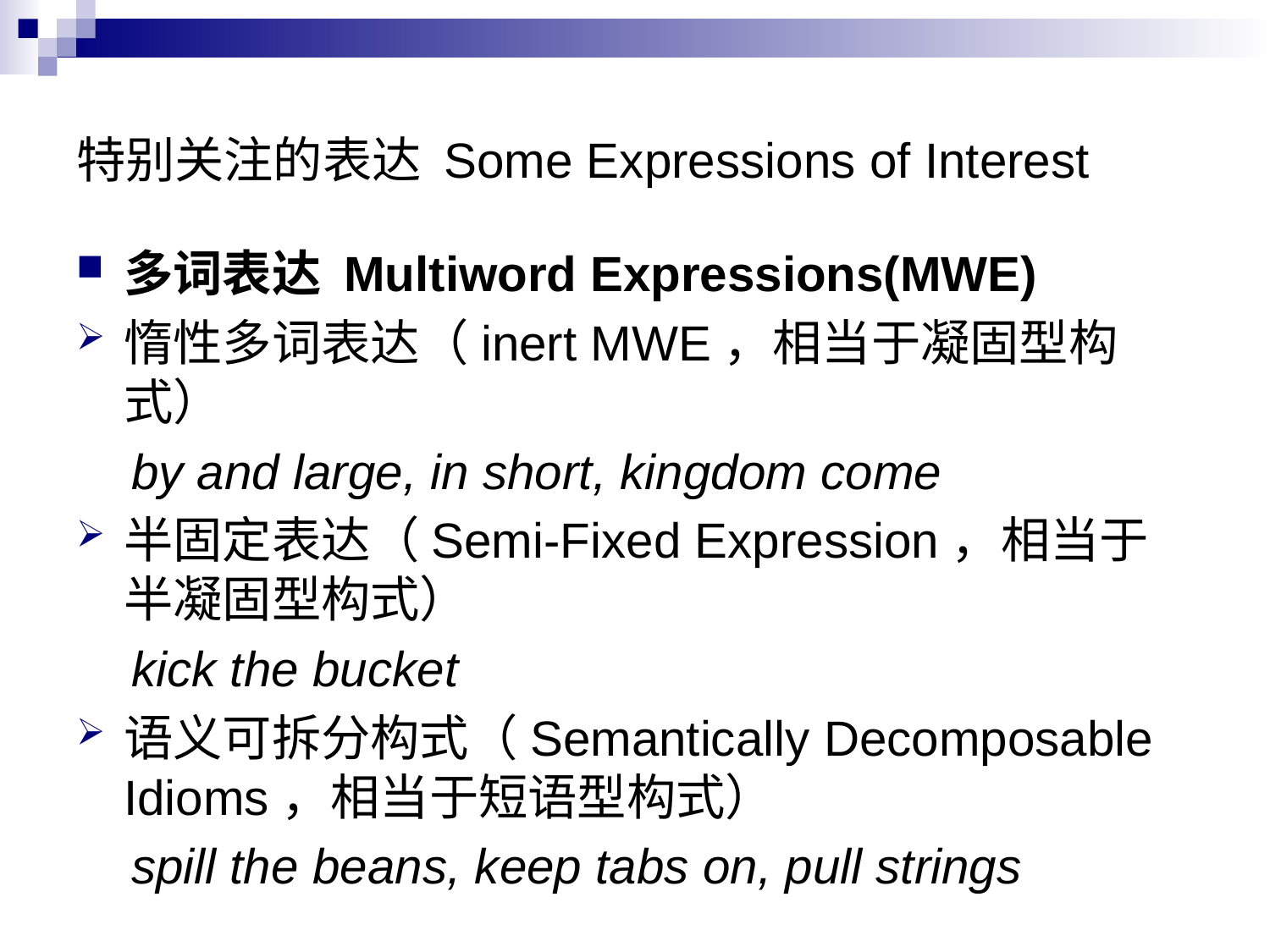

# 特别关注的表达 Some Expressions of Interest
多词表达 Multiword Expressions(MWE)
惰性多词表达（inert MWE，相当于凝固型构式）
    by and large, in short, kingdom come
半固定表达（Semi-Fixed Expression，相当于半凝固型构式）
    kick the bucket
语义可拆分构式（Semantically Decomposable Idioms，相当于短语型构式）
    spill the beans, keep tabs on, pull strings